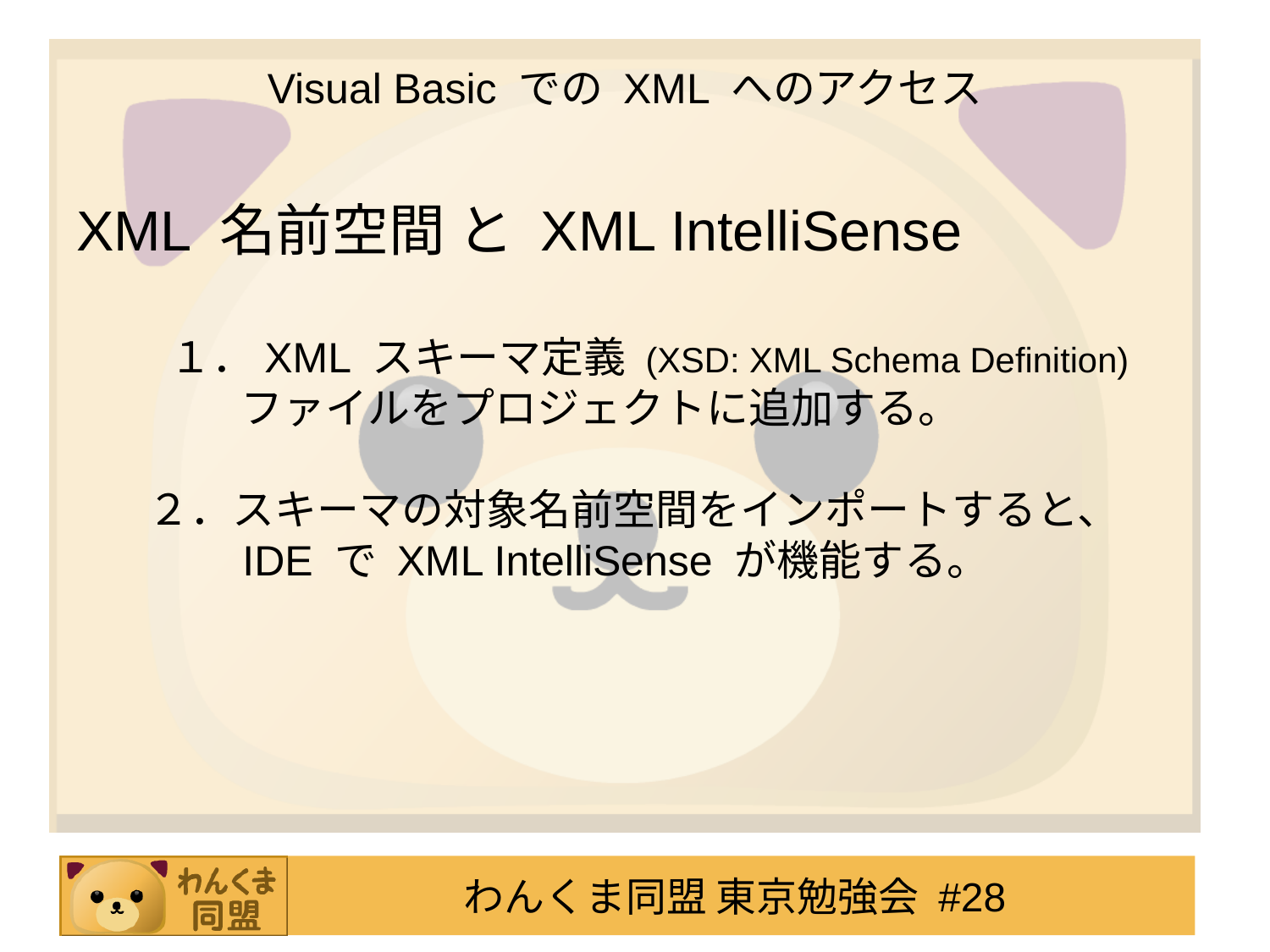

# Visual Basic での XML へのアクセス
XML 名前空間 と XML IntelliSense
 １．XML スキーマ定義 (XSD: XML Schema Definition)
       ファイルをプロジェクトに追加する。
２．スキーマの対象名前空間をインポートすると、
　　IDE で XML IntelliSense が機能する。